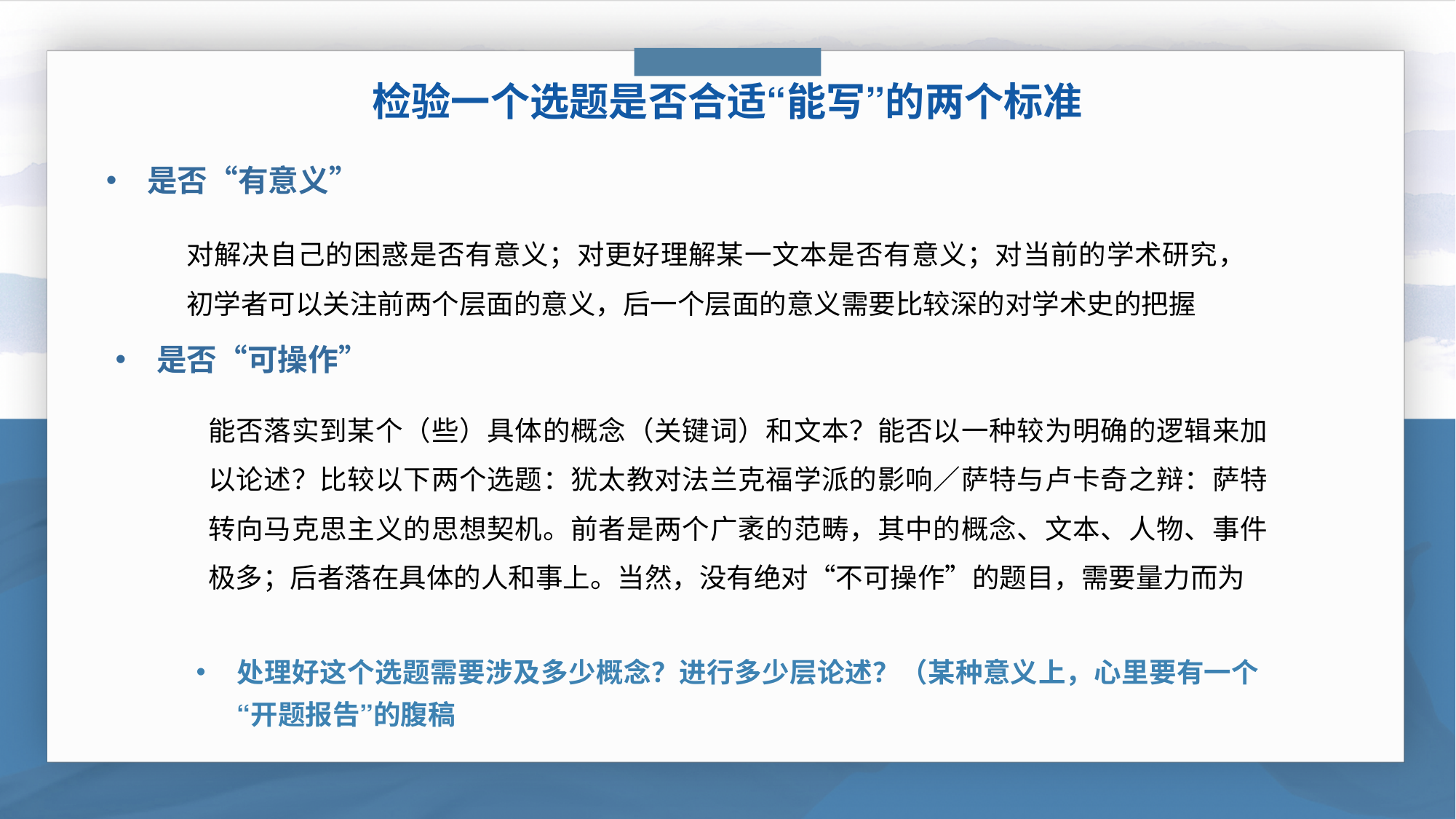

检验一个选题是否合适“能写”的两个标准
是否“有意义”
对解决自己的困惑是否有意义；对更好理解某一文本是否有意义；对当前的学术研究，初学者可以关注前两个层面的意义，后一个层面的意义需要比较深的对学术史的把握
是否“可操作”
能否落实到某个（些）具体的概念（关键词）和文本？能否以一种较为明确的逻辑来加以论述？比较以下两个选题：犹太教对法兰克福学派的影响／萨特与卢卡奇之辩：萨特转向马克思主义的思想契机。前者是两个广袤的范畴，其中的概念、文本、人物、事件极多；后者落在具体的人和事上。当然，没有绝对“不可操作”的题目，需要量力而为
处理好这个选题需要涉及多少概念？进行多少层论述？（某种意义上，心里要有一个“开题报告”的腹稿